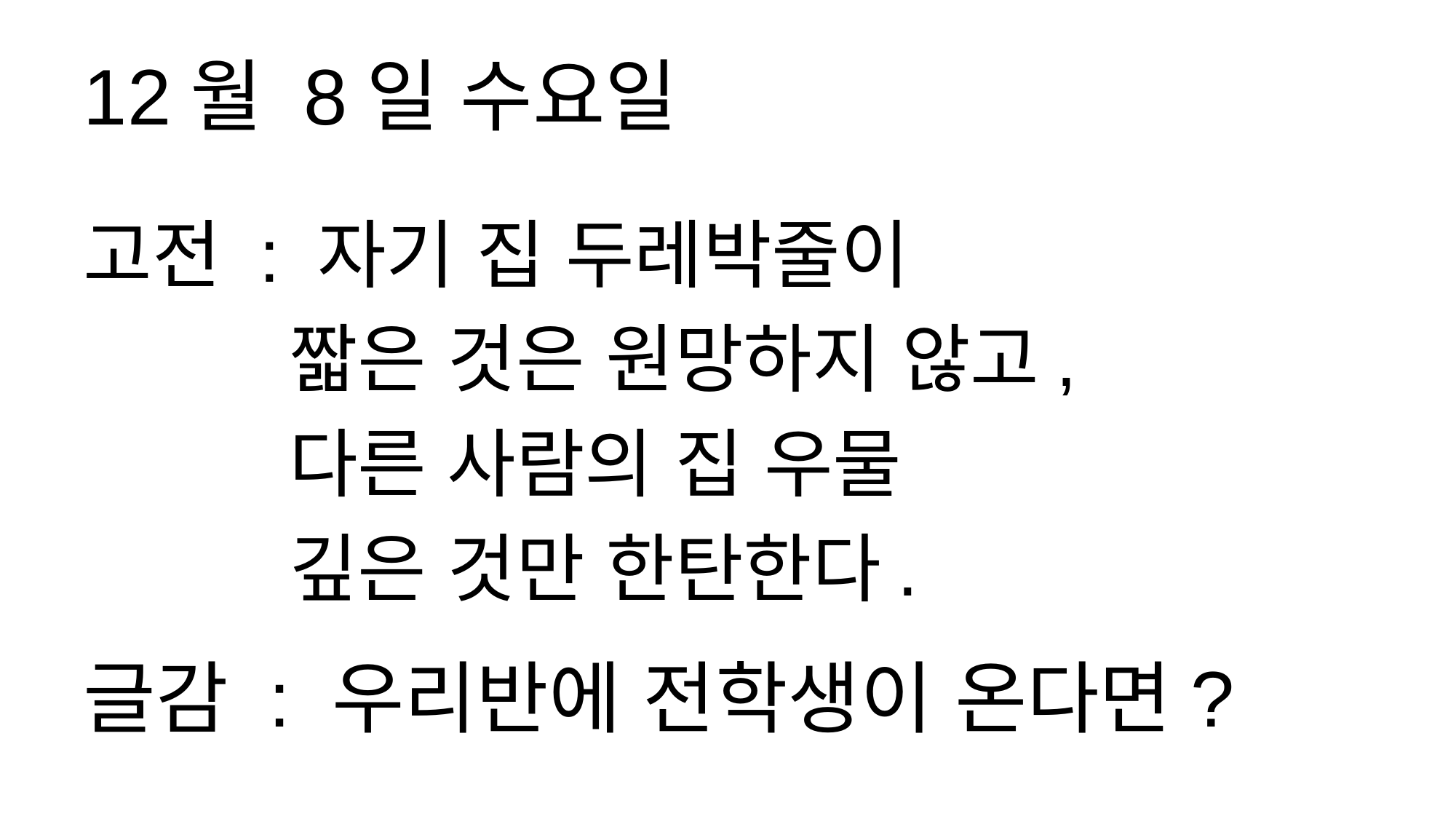

12월 8일 수요일
고전 : 자기 집 두레박줄이
         짧은 것은 원망하지 않고,
         다른 사람의 집 우물
         깊은 것만 한탄한다.
글감 : 우리반에 전학생이 온다면?